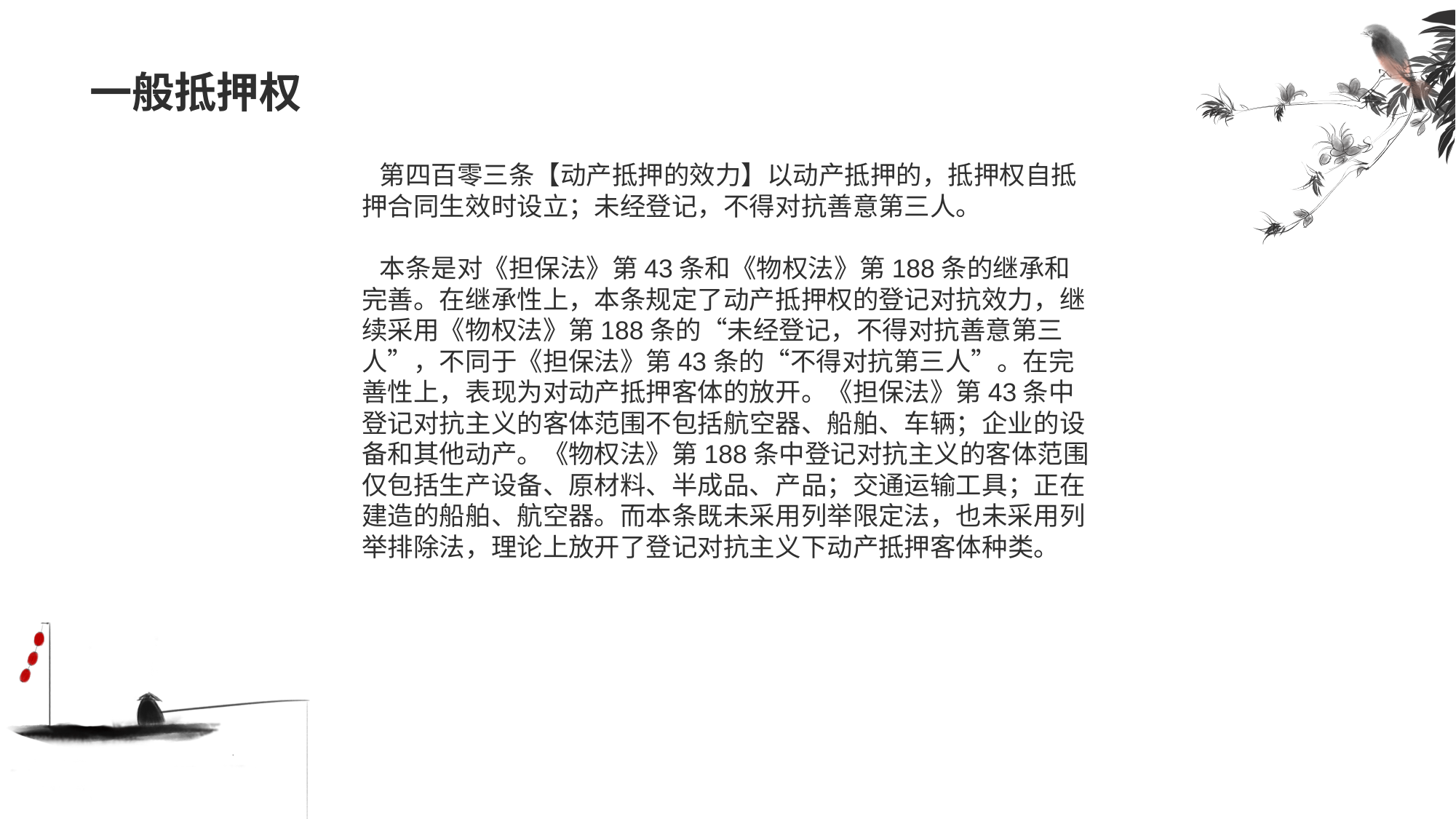

# 一般抵押权

  第四百零三条【动产抵押的效力】以动产抵押的，抵押权自抵押合同生效时设立；未经登记，不得对抗善意第三人。

  本条是对《担保法》第43条和《物权法》第188条的继承和完善。在继承性上，本条规定了动产抵押权的登记对抗效力，继续采用《物权法》第188条的“未经登记，不得对抗善意第三人”，不同于《担保法》第43条的“不得对抗第三人”。在完善性上，表现为对动产抵押客体的放开。《担保法》第43条中登记对抗主义的客体范围不包括航空器、船舶、车辆；企业的设备和其他动产。《物权法》第188条中登记对抗主义的客体范围仅包括生产设备、原材料、半成品、产品；交通运输工具；正在建造的船舶、航空器。而本条既未采用列举限定法，也未采用列举排除法，理论上放开了登记对抗主义下动产抵押客体种类。
117